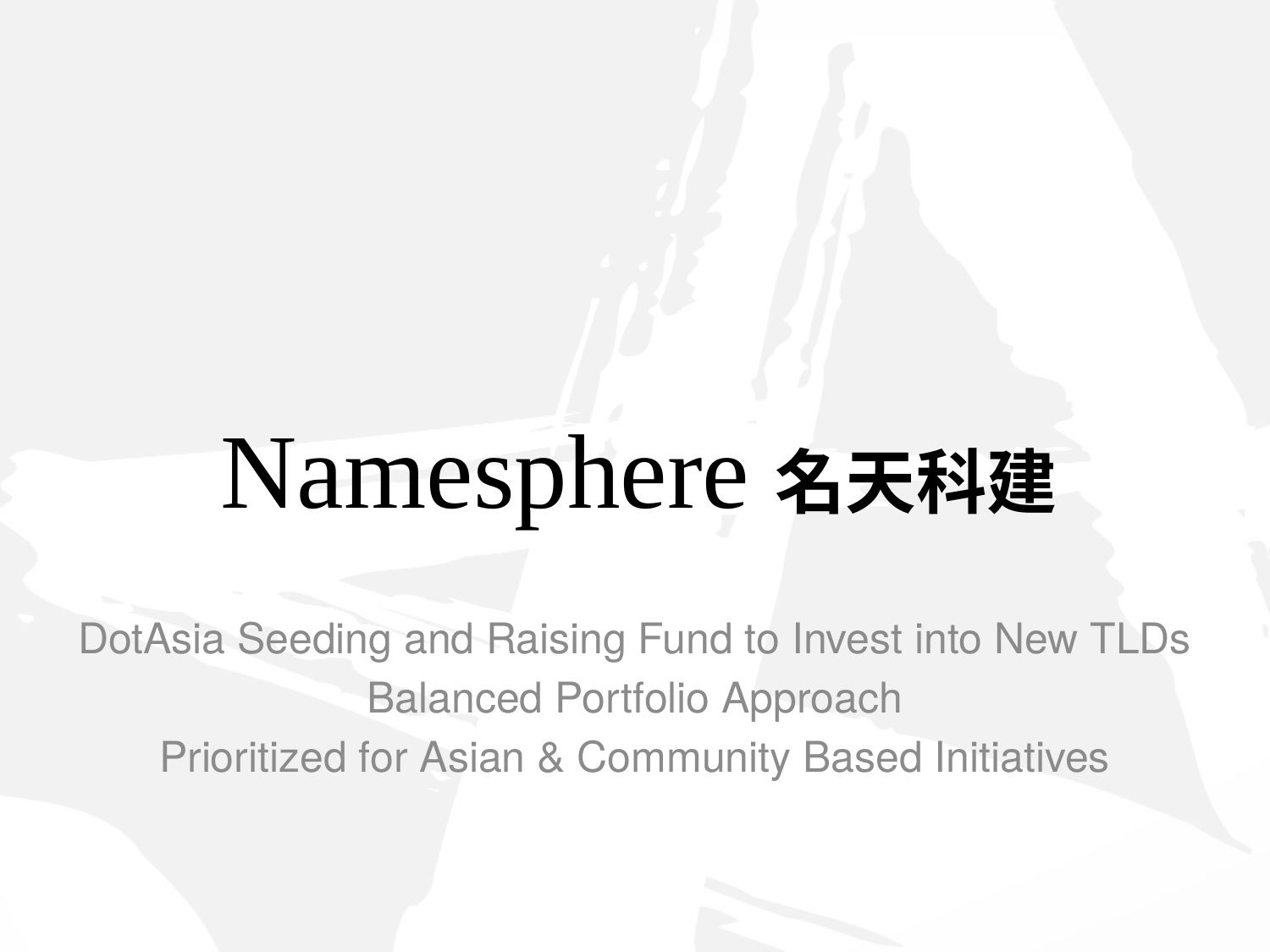

# Namesphere名天科建
DotAsia Seeding and Raising Fund to Invest into New TLDs
Balanced Portfolio Approach
Prioritized for Asian & Community Based Initiatives